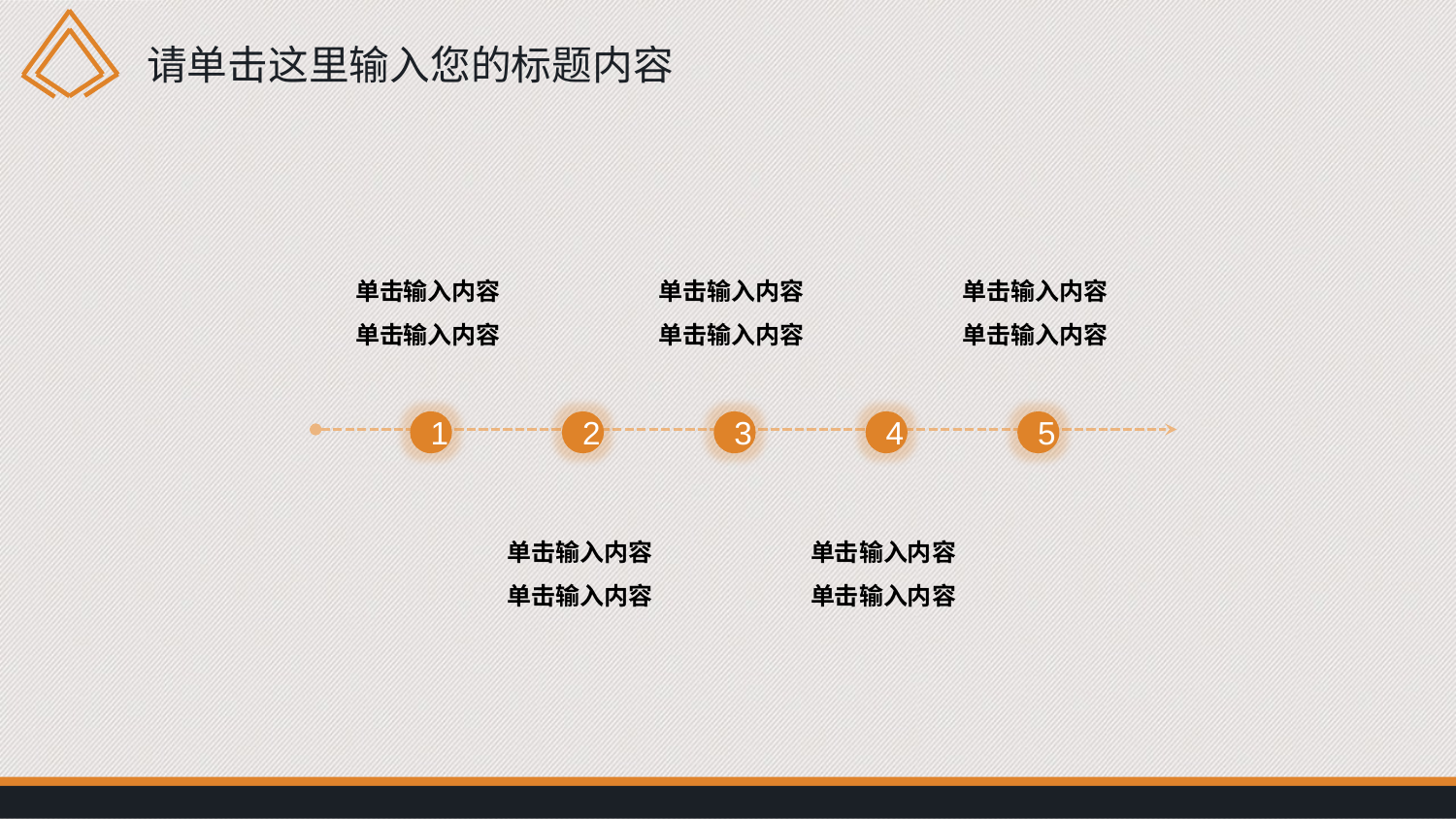

请单击这里输入您的标题内容
单击输入内容
单击输入内容
单击输入内容
单击输入内容
单击输入内容
单击输入内容
1
2
3
4
5
单击输入内容
单击输入内容
单击输入内容
单击输入内容